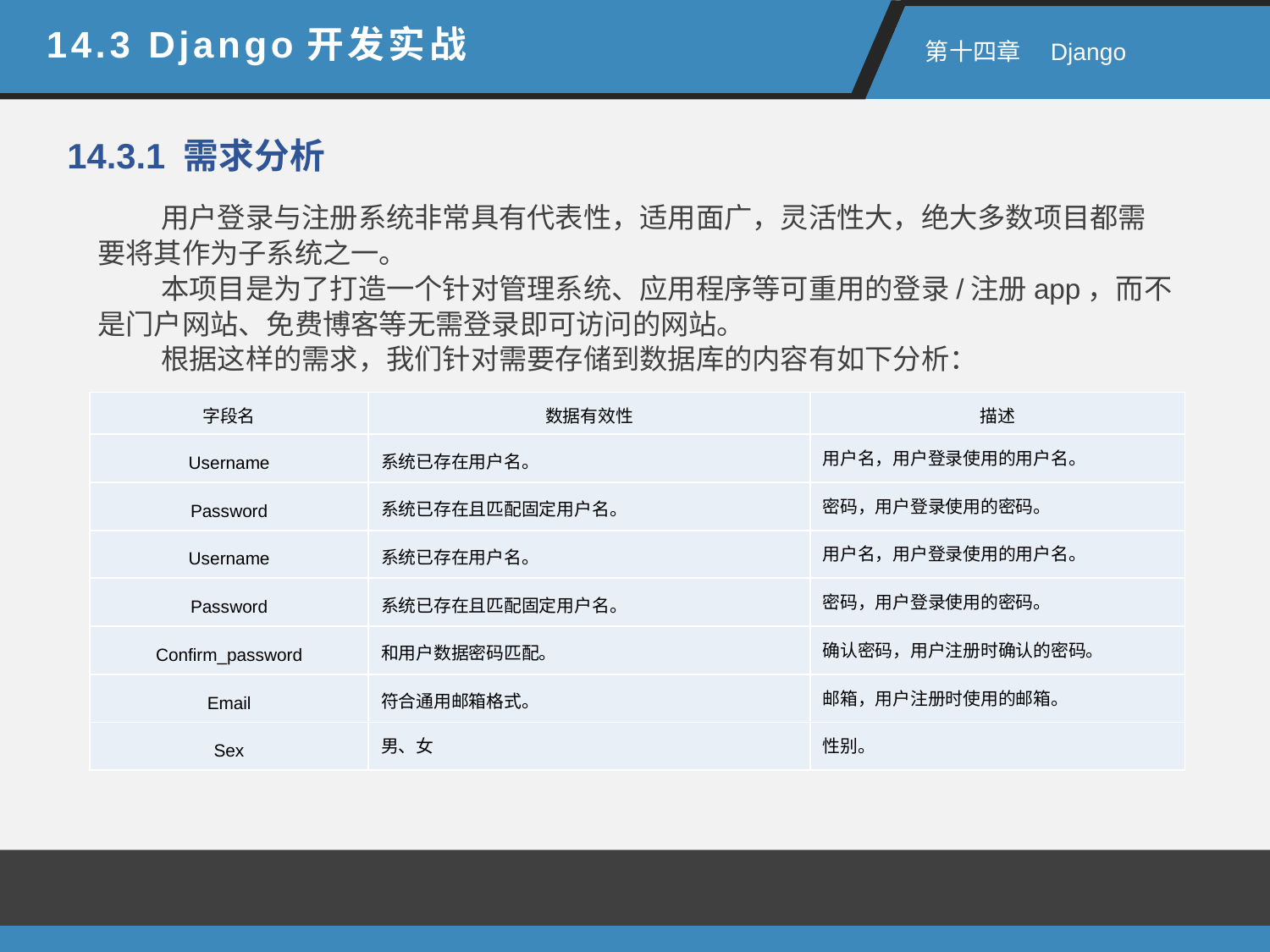

14.3 Django开发实战
  第十四章　Django
14.3.1 需求分析
用户登录与注册系统非常具有代表性，适用面广，灵活性大，绝大多数项目都需要将其作为子系统之一。
本项目是为了打造一个针对管理系统、应用程序等可重用的登录/注册app，而不是门户网站、免费博客等无需登录即可访问的网站。
根据这样的需求，我们针对需要存储到数据库的内容有如下分析：
| 字段名 | 数据有效性 | 描述 |
| --- | --- | --- |
| Username | 系统已存在用户名。 | 用户名，用户登录使用的用户名。 |
| Password | 系统已存在且匹配固定用户名。 | 密码，用户登录使用的密码。 |
| Username | 系统已存在用户名。 | 用户名，用户登录使用的用户名。 |
| Password | 系统已存在且匹配固定用户名。 | 密码，用户登录使用的密码。 |
| Confirm\_password | 和用户数据密码匹配。 | 确认密码，用户注册时确认的密码。 |
| Email | 符合通用邮箱格式。 | 邮箱，用户注册时使用的邮箱。 |
| Sex | 男、女 | 性别。 |